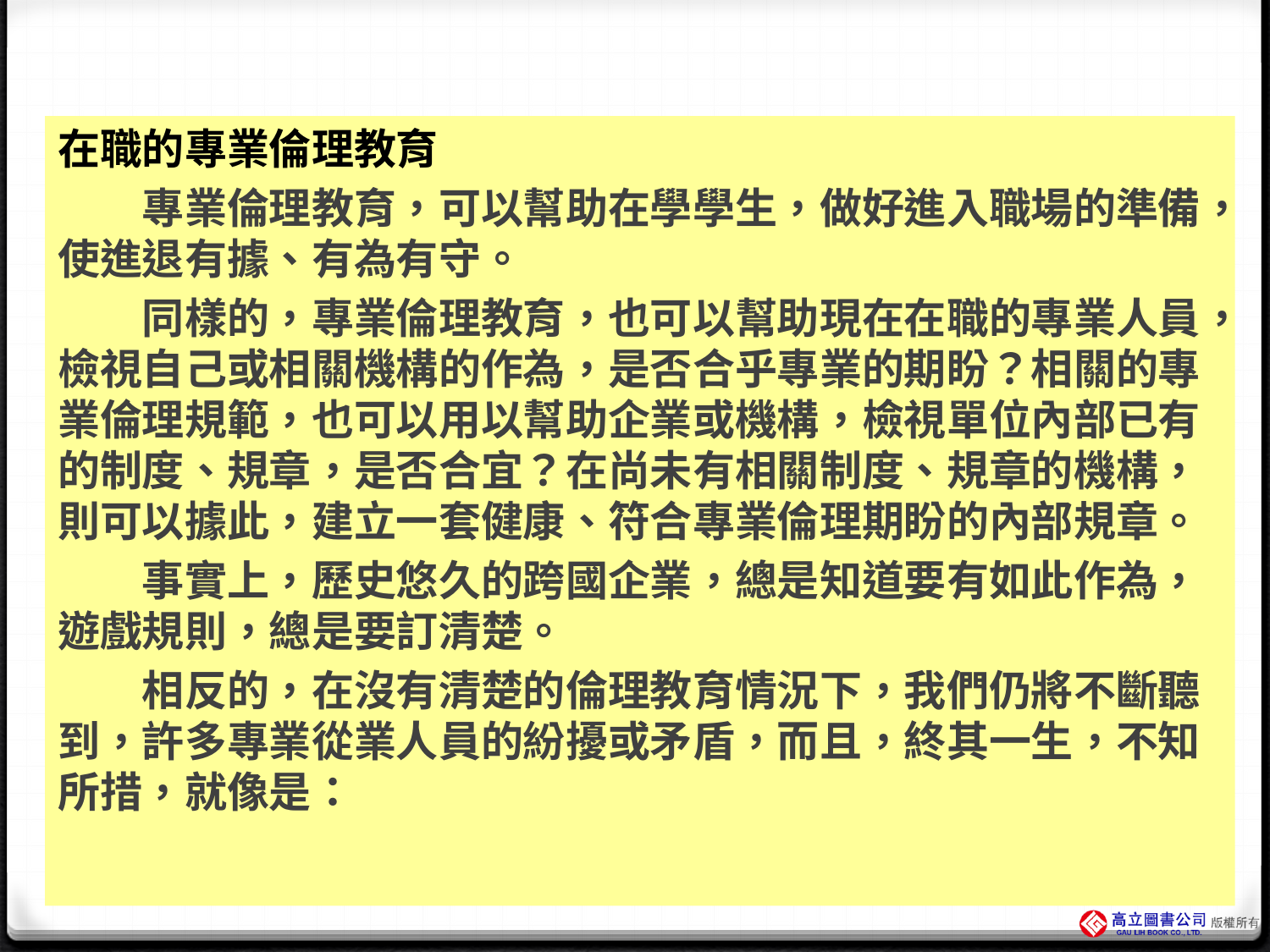

#
在職的專業倫理教育
　　專業倫理教育，可以幫助在學學生，做好進入職場的準備，使進退有據、有為有守。
　　同樣的，專業倫理教育，也可以幫助現在在職的專業人員，檢視自己或相關機構的作為，是否合乎專業的期盼？相關的專業倫理規範，也可以用以幫助企業或機構，檢視單位內部已有的制度、規章，是否合宜？在尚未有相關制度、規章的機構，則可以據此，建立一套健康、符合專業倫理期盼的內部規章。
　　事實上，歷史悠久的跨國企業，總是知道要有如此作為，遊戲規則，總是要訂清楚。
　　相反的，在沒有清楚的倫理教育情況下，我們仍將不斷聽到，許多專業從業人員的紛擾或矛盾，而且，終其一生，不知所措，就像是：